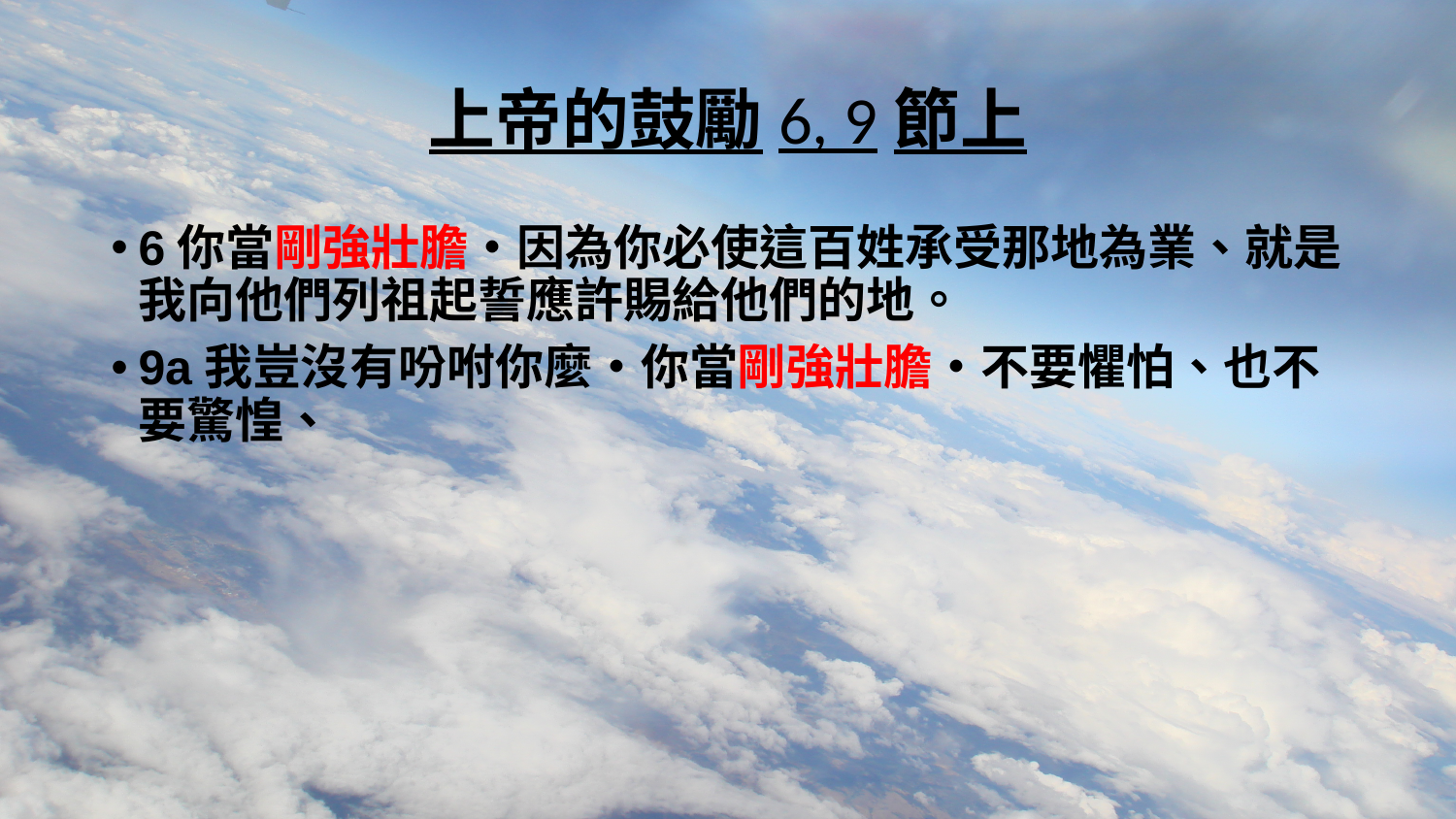

# 上帝的鼓勵6, 9節上
6你當剛強壯膽‧因為你必使這百姓承受那地為業、就是我向他們列祖起誓應許賜給他們的地。
9a我豈沒有吩咐你麼‧你當剛強壯膽‧不要懼怕、也不要驚惶、